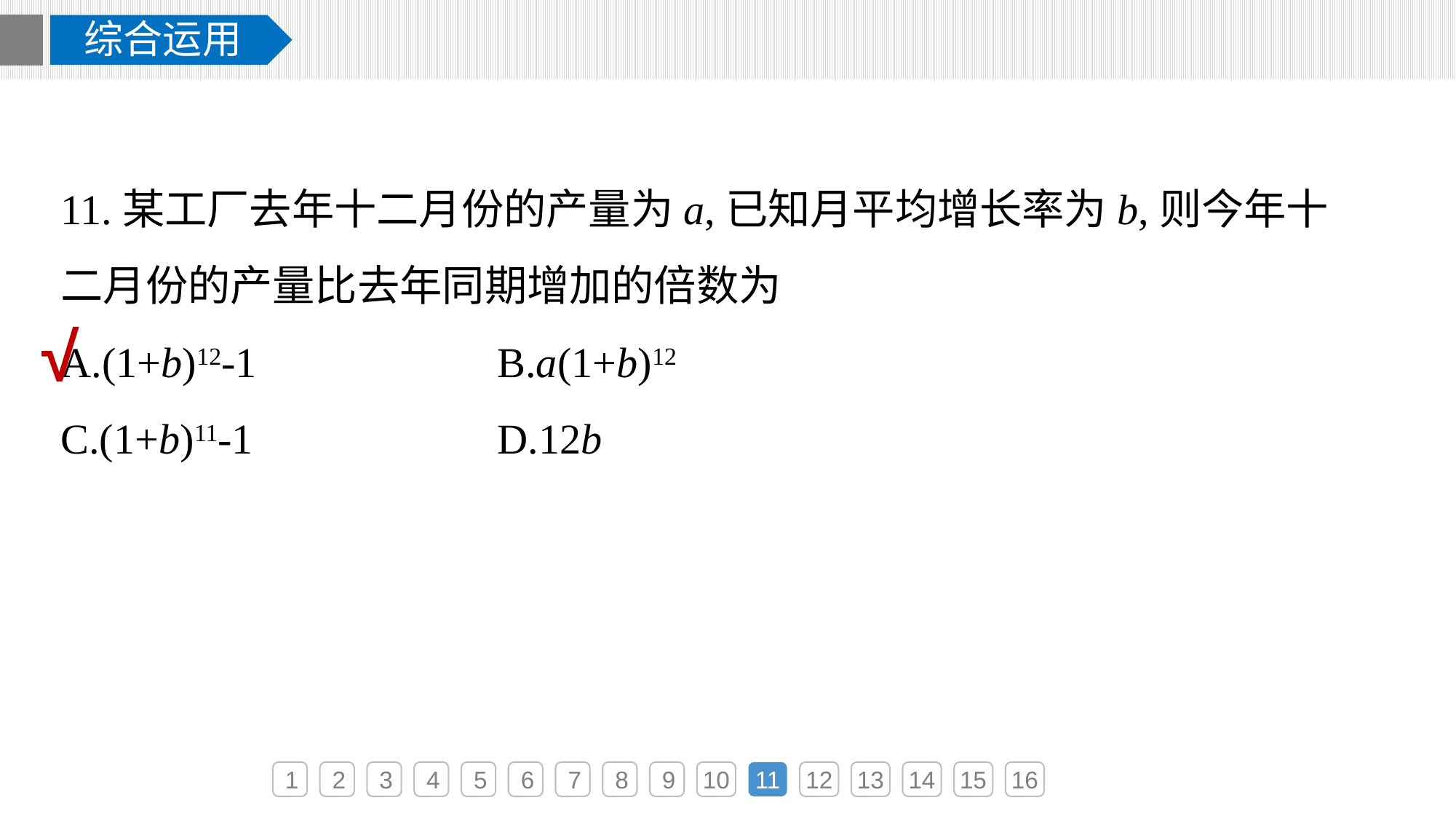

综合运用

11.某工厂去年十二月份的产量为a,已知月平均增长率为b,则今年十二月份的产量比去年同期增加的倍数为
A.(1+b)12-1			B.a(1+b)12
C.(1+b)11-1			D.12b
√
1
2
3
4
5
6
7
8
9
10
11
12
13
14
15
16